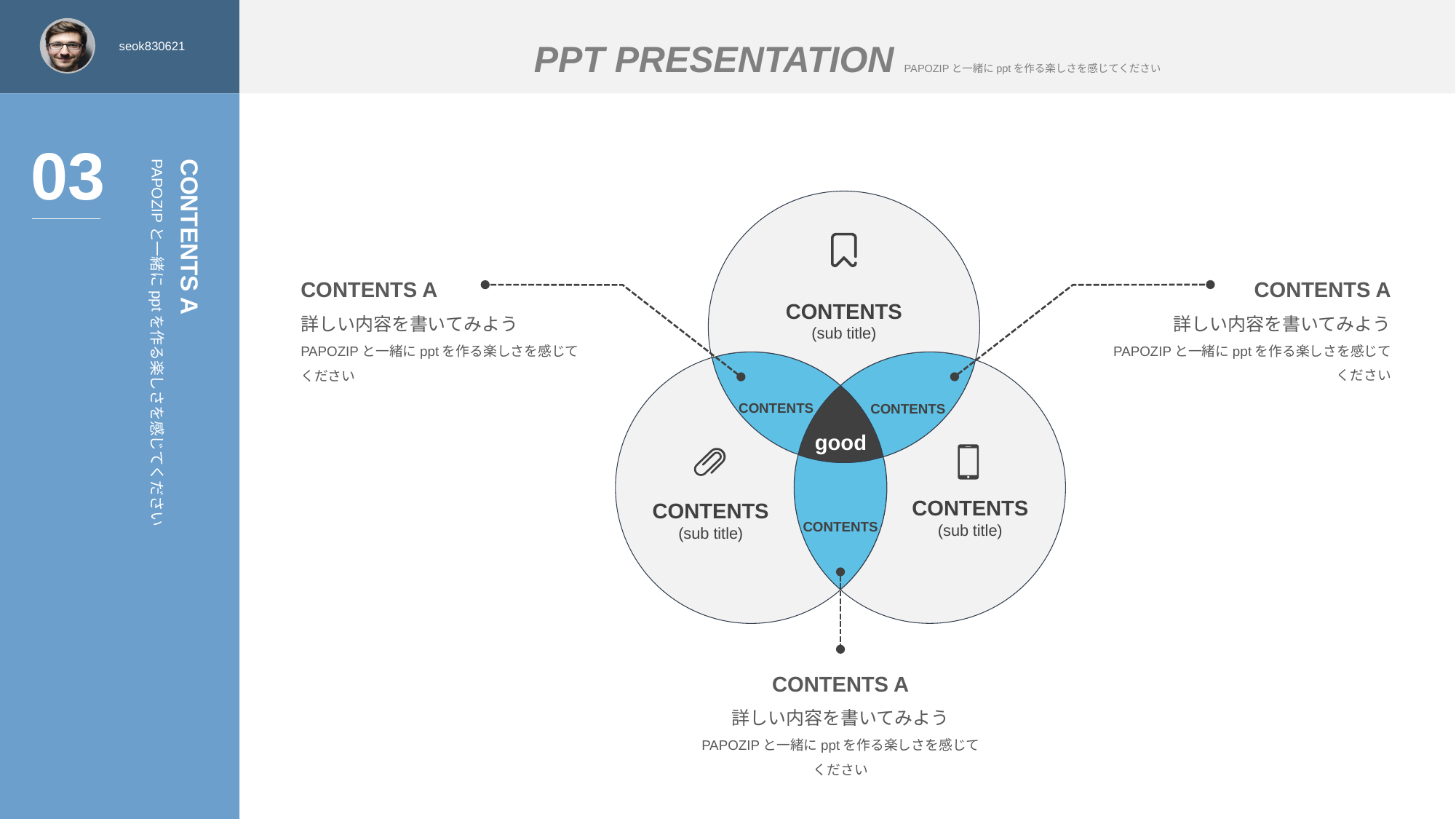

PPT PRESENTATION PAPOZIPと一緒にpptを作る楽しさを感じてください

seok830621
CONTENTS A
PAPOZIPと一緒にpptを作る楽しさを感じてください
03
CONTENTS
(sub title)

CONTENTS A
詳しい内容を書いてみよう
PAPOZIPと一緒にpptを作る楽しさを感じてください
CONTENTS A
詳しい内容を書いてみよう
PAPOZIPと一緒にpptを作る楽しさを感じてください

CONTENTS
CONTENTS
CONTENTS
(sub title)
CONTENTS
(sub title)
good

CONTENTS
CONTENTS A
詳しい内容を書いてみよう
PAPOZIPと一緒にpptを作る楽しさを感じてください